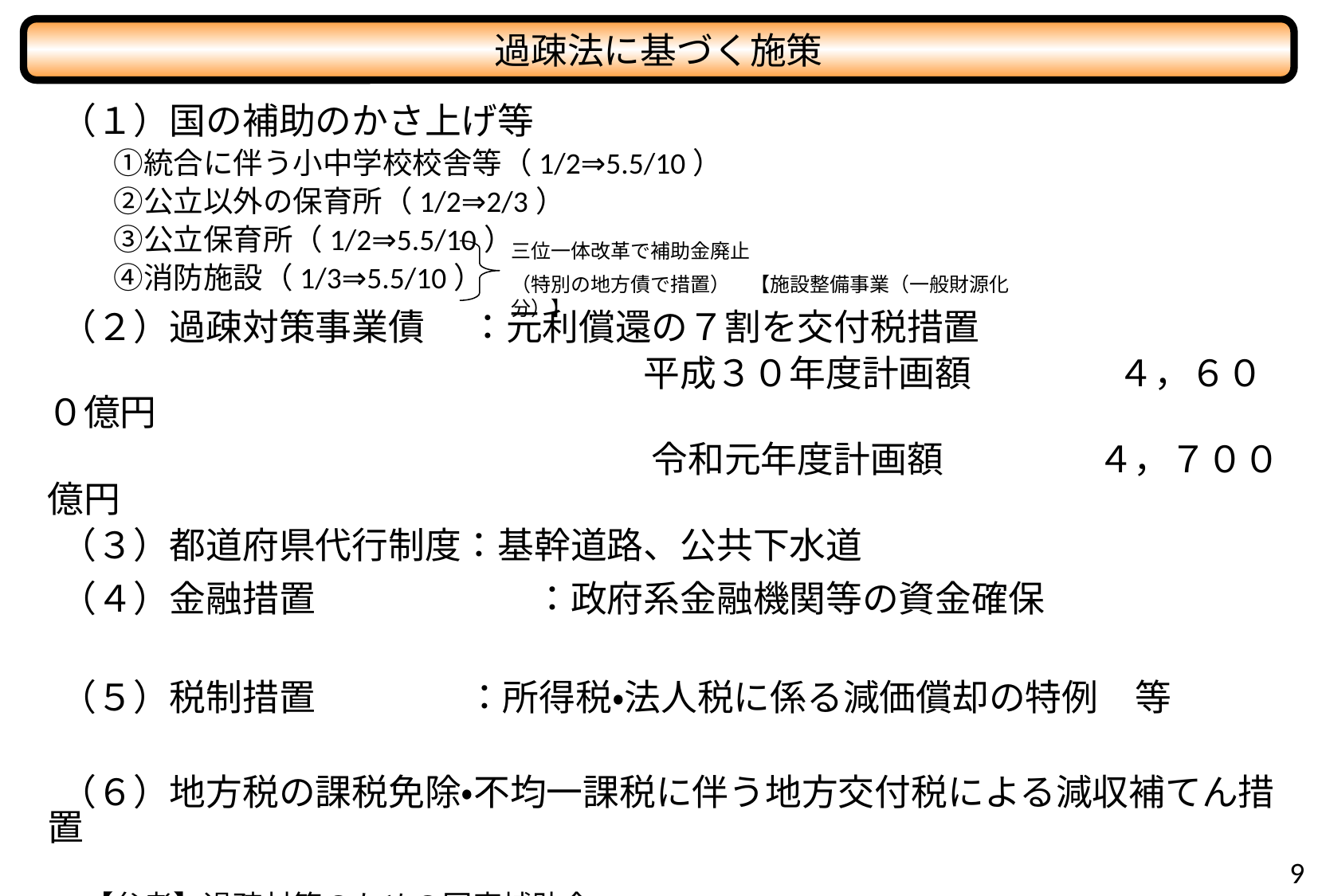

過疎法に基づく施策
　（１）国の補助のかさ上げ等
　　　①統合に伴う小中学校校舎等（1/2⇒5.5/10）
　　　②公立以外の保育所（1/2⇒2/3）
　　　③公立保育所（1/2⇒5.5/10）
　　　④消防施設（1/3⇒5.5/10）

　（２）過疎対策事業債　 ：元利償還の７割を交付税措置
　　　　　　　　　　　　　　　　　平成３０年度計画額　　　　４，６００億円
　　　　　　　　　　　　　　　　　 令和元年度計画額 　　　　４，７００億円
　（３）都道府県代行制度：基幹道路、公共下水道

　（４）金融措置　　　　　　：政府系金融機関等の資金確保

　（５）税制措置             　 ：所得税・法人税に係る減価償却の特例　等

　（６）地方税の課税免除・不均一課税に伴う地方交付税による減収補てん措置

　　【参考】過疎対策のための国庫補助金
　　　　　　　 過疎地域等自立活性化推進交付金（補助率　　 定額・１／２・１／３）
　　　　　　　　　　　　　　　　　　　　【令和元年度予算額　６．９億円】
三位一体改革で補助金廃止
（特別の地方債で措置）　【施設整備事業（一般財源化分）】

9